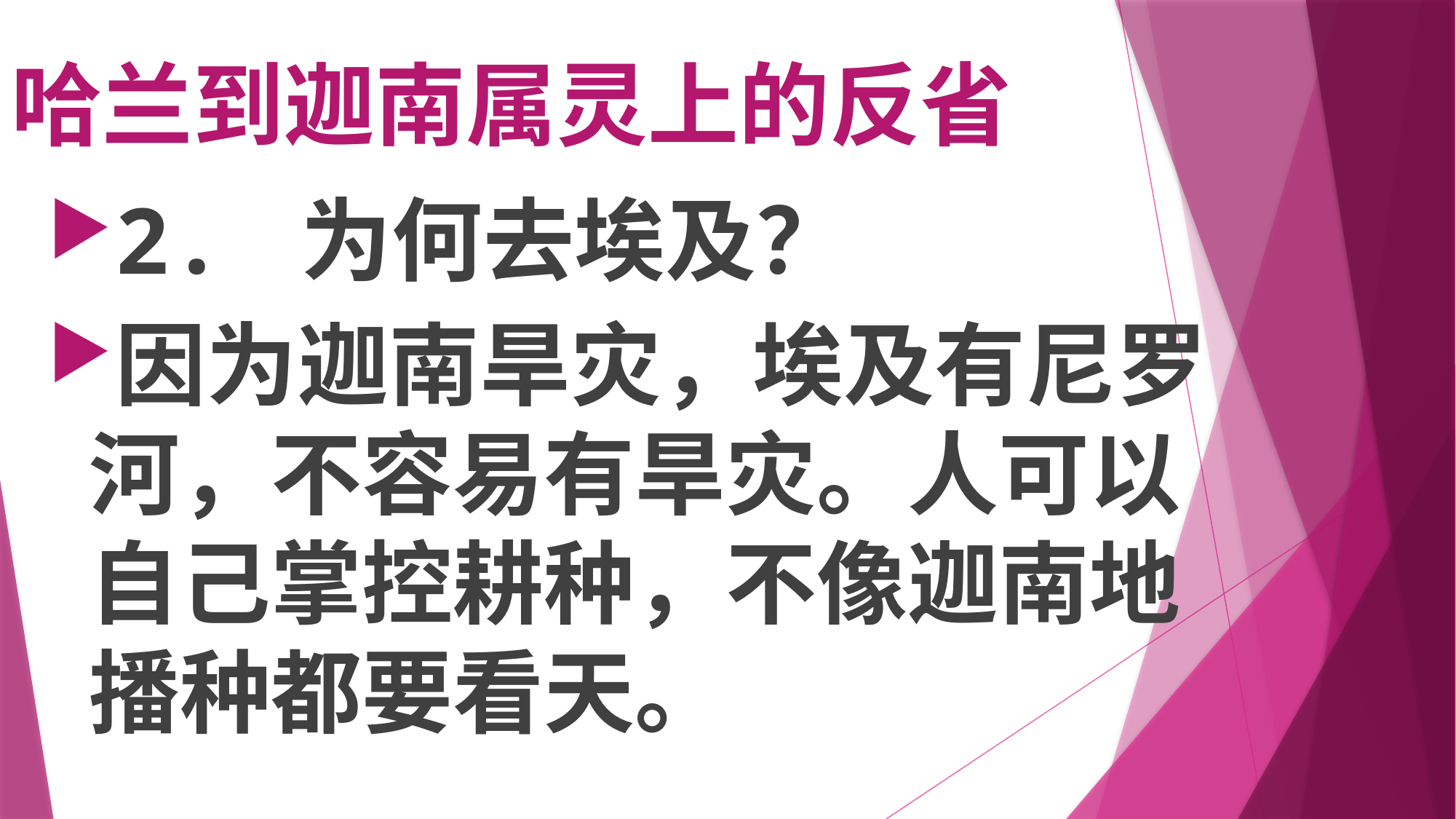

# 哈兰到迦南属灵上的反省
2. 为何去埃及？
因为迦南旱灾，埃及有尼罗河，不容易有旱灾。人可以自己掌控耕种，不像迦南地播种都要看天。